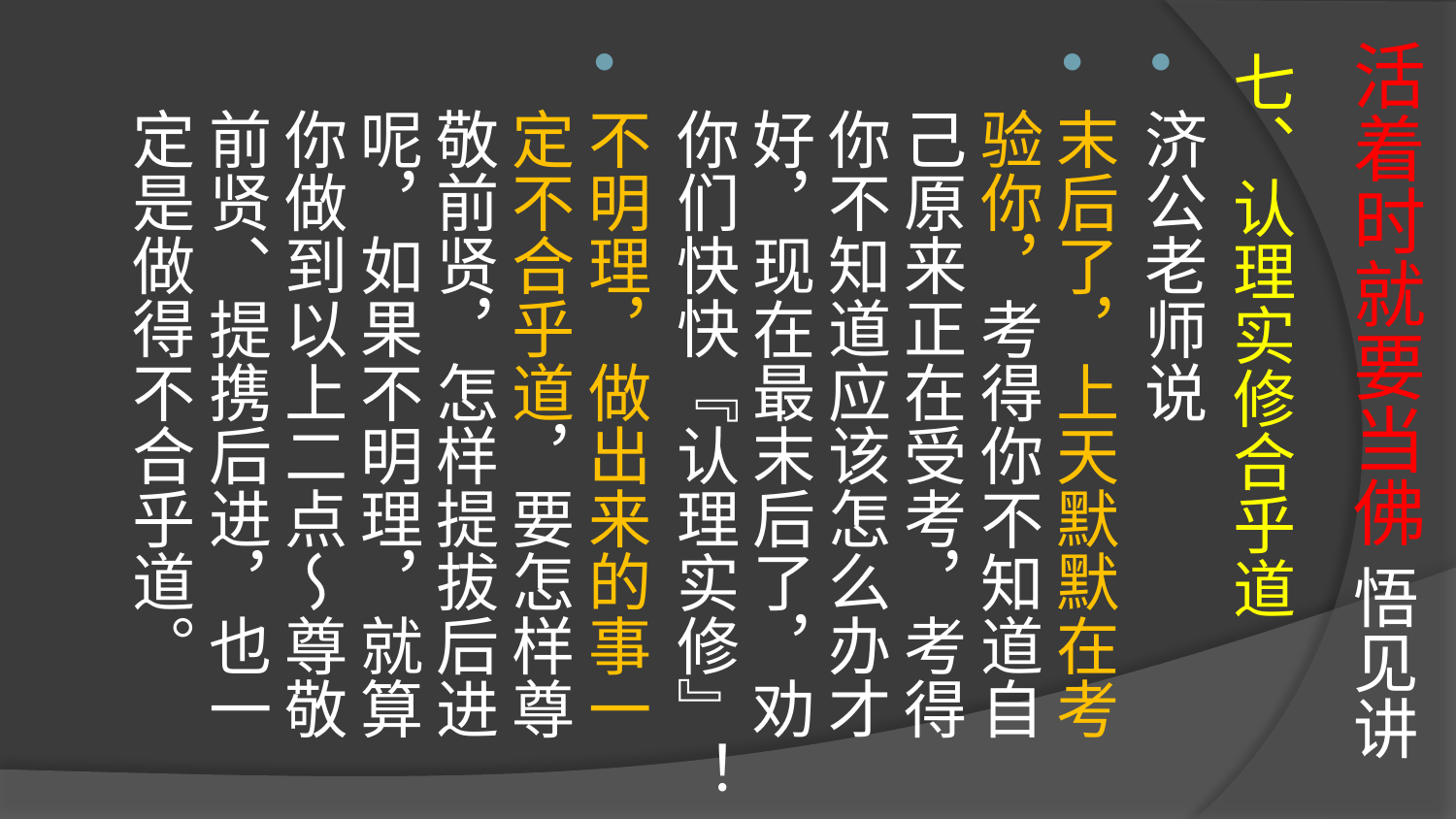

# 活着时就要当佛 悟见讲
七、认理实修合乎道
济公老师说
末后了，上天默默在考验你，考得你不知道自己原来正在受考，考得你不知道应该怎么办才好，现在最末后了，劝你们快快『认理实修』！
不明理，做出来的事一定不合乎道，要怎样尊敬前贤，怎样提拔后进呢，如果不明理，就算你做到以上二点～尊敬前贤、提携后进，也一定是做得不合乎道。